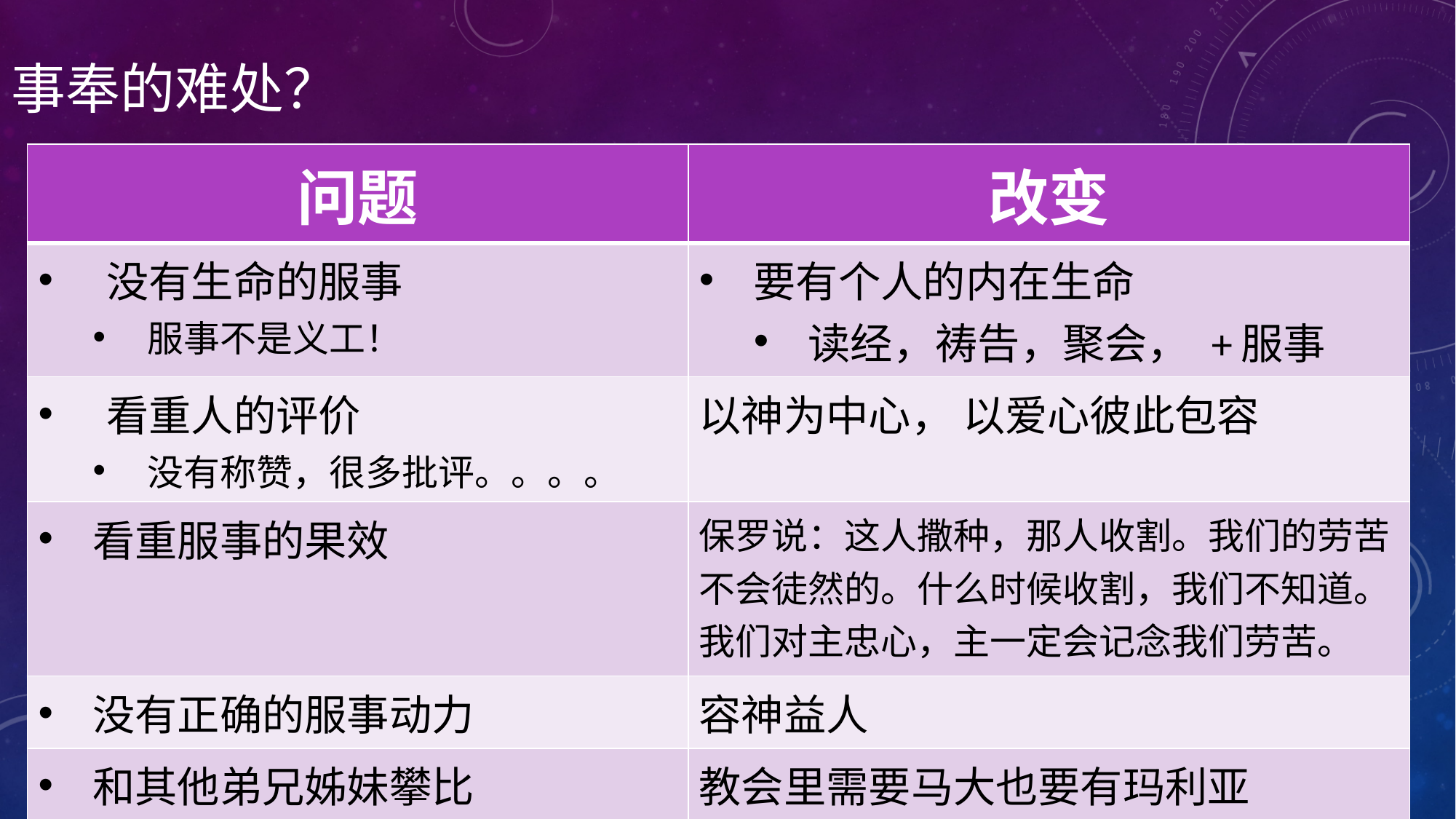

# 事奉的难处？
| 问题 | 改变 |
| --- | --- |
| 没有生命的服事 服事不是义工！ | 要有个人的内在生命 读经，祷告，聚会， +服事 |
| 看重人的评价 没有称赞，很多批评。。。。 | 以神为中心， 以爱心彼此包容 |
| 看重服事的果效 | 保罗说：这人撒种，那人收割。我们的劳苦不会徒然的。什么时候收割，我们不知道。我们对主忠心，主一定会记念我们劳苦。 |
| 没有正确的服事动力 | 容神益人 |
| 和其他弟兄姊妹攀比 | 教会里需要马大也要有玛利亚 |